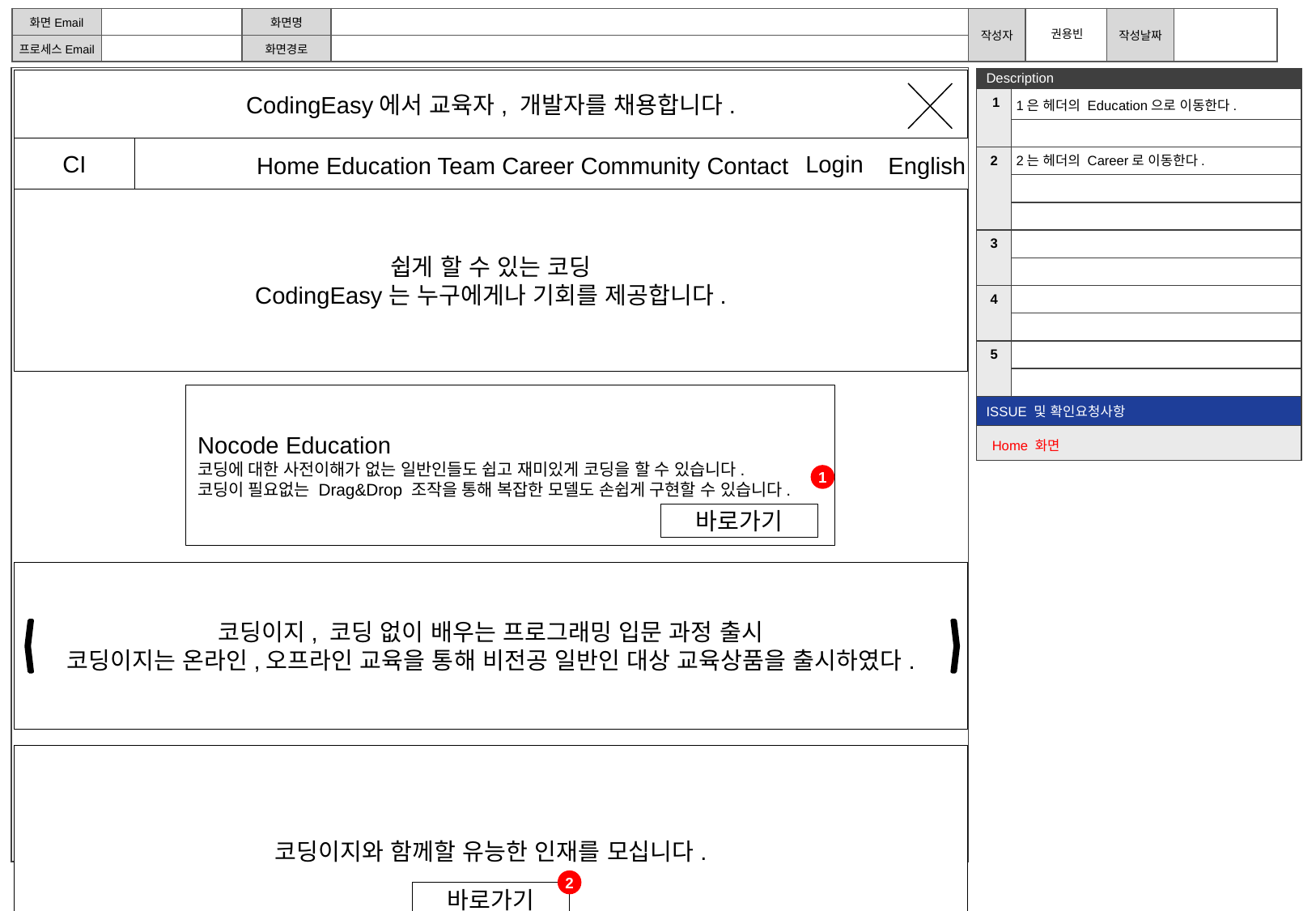

권용빈
#

| Description |  |
| --- | --- |
| 1 | 1은 헤더의 Education으로 이동한다. |
|  |  |
| 2 | 2는 헤더의 Career로 이동한다. |
|  |  |
|  |  |
| 3 |  |
|  |  |
| 4 |  |
|  |  |
| 5 |  |
|  |  |
| ISSUE 및 확인요청사항 |  |
| Home 화면 |  |
CodingEasy에서 교육자, 개발자를 채용합니다.
CI
Login
Home Education Team Career Community Contact
English
쉽게 할 수 있는 코딩
CodingEasy는 누구에게나 기회를 제공합니다.

Nocode Education
코딩에 대한 사전이해가 없는 일반인들도 쉽고 재미있게 코딩을 할 수 있습니다.
코딩이 필요없는 Drag&Drop 조작을 통해 복잡한 모델도 손쉽게 구현할 수 있습니다.
1
바로가기
코딩이지, 코딩 없이 배우는 프로그래밍 입문 과정 출시
코딩이지는 온라인,오프라인 교육을 통해 비전공 일반인 대상 교육상품을 출시하였다.

코딩이지와 함께할 유능한 인재를 모십니다.
2
바로가기
CI
CI
CI
CI
footer